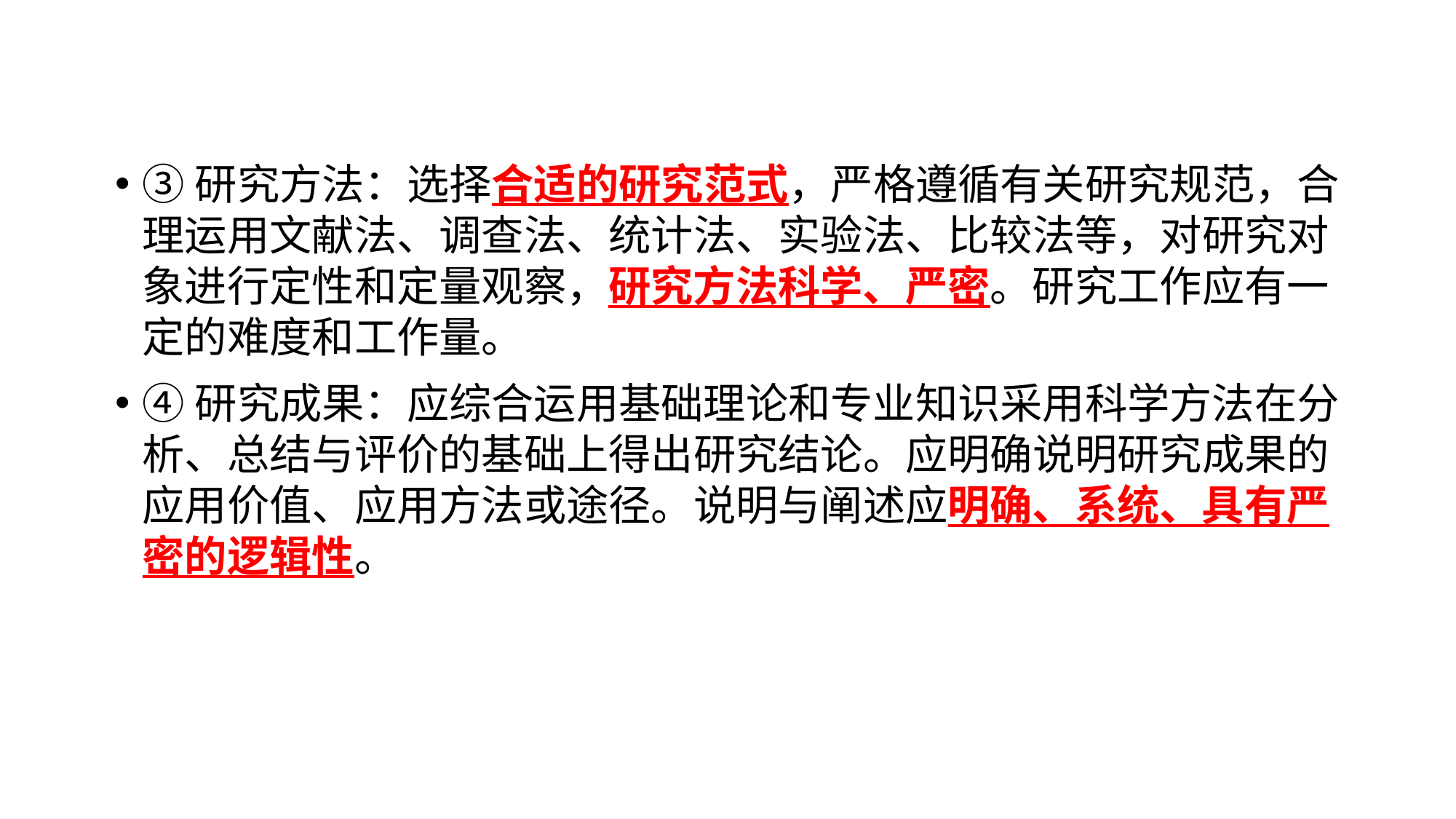

③研究方法：选择合适的研究范式，严格遵循有关研究规范，合理运用文献法、调查法、统计法、实验法、比较法等，对研究对象进行定性和定量观察，研究方法科学、严密。研究工作应有一定的难度和工作量。
④研究成果：应综合运用基础理论和专业知识采用科学方法在分析、总结与评价的基础上得出研究结论。应明确说明研究成果的应用价值、应用方法或途径。说明与阐述应明确、系统、具有严密的逻辑性。